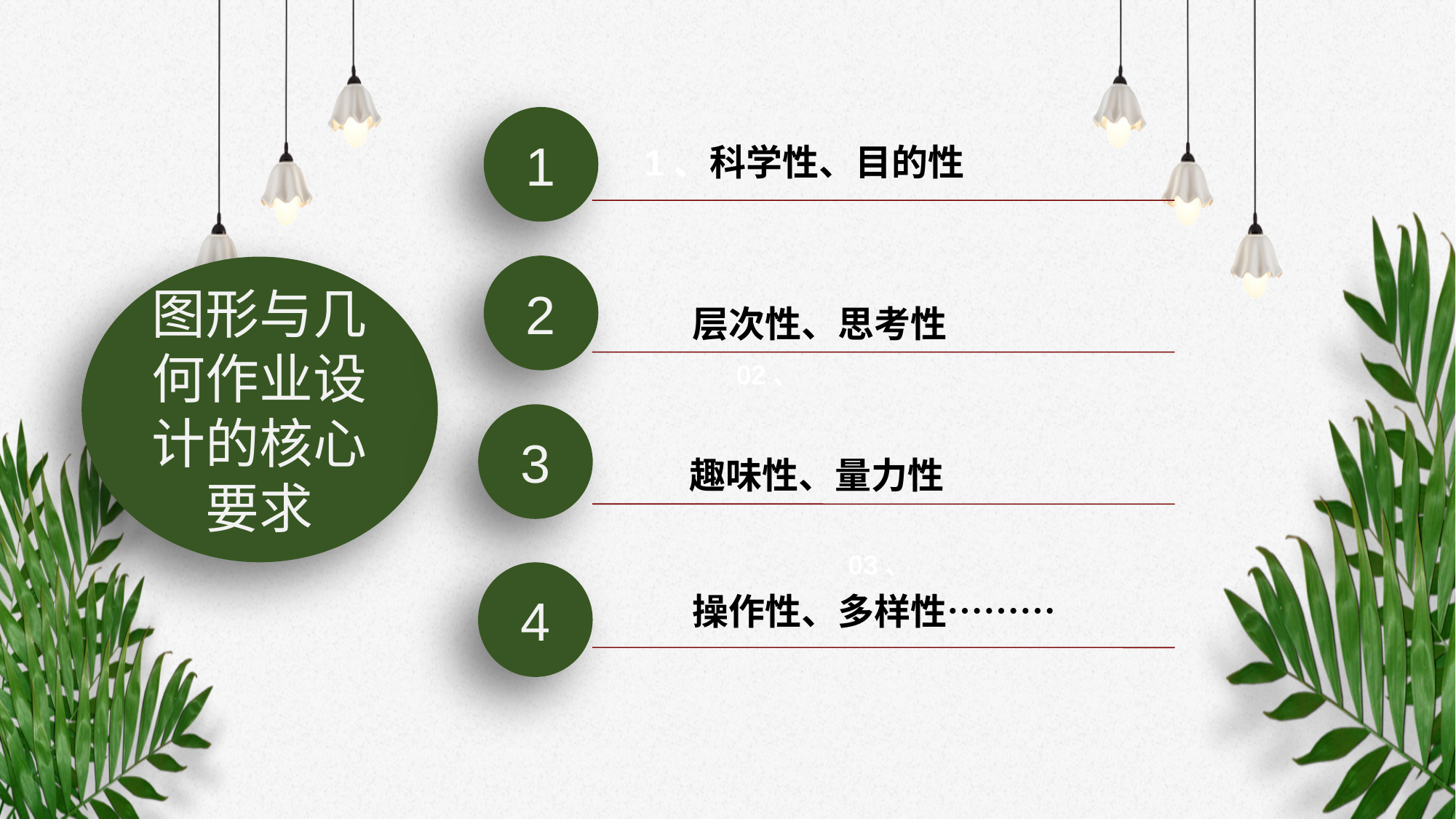

1
1、科学性、目的性

2
图形与几何作业设计的核心要求
层次性、思考性

02、

3
趣味性、量力性

03、
4
操作性、多样性………